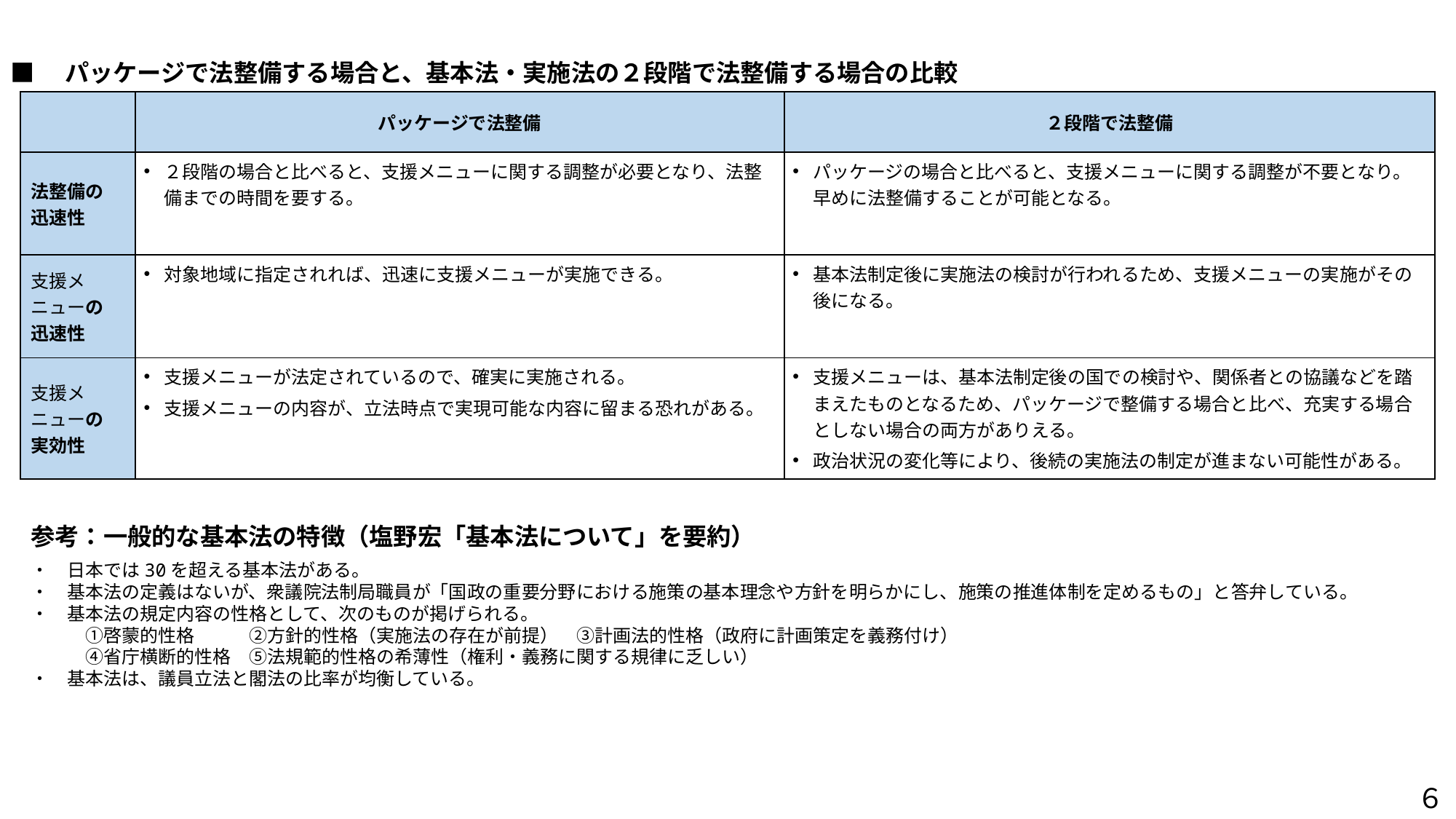

■　パッケージで法整備する場合と、基本法・実施法の２段階で法整備する場合の比較
|  | パッケージで法整備 | ２段階で法整備 |
| --- | --- | --- |
| 法整備の 迅速性 | ２段階の場合と比べると、支援メニューに関する調整が必要となり、法整備までの時間を要する。 | パッケージの場合と比べると、支援メニューに関する調整が不要となり。早めに法整備することが可能となる。 |
| 支援メニューの 迅速性 | 対象地域に指定されれば、迅速に支援メニューが実施できる。 | 基本法制定後に実施法の検討が行われるため、支援メニューの実施がその後になる。 |
| 支援メニューの 実効性 | 支援メニューが法定されているので、確実に実施される。 支援メニューの内容が、立法時点で実現可能な内容に留まる恐れがある。 | 支援メニューは、基本法制定後の国での検討や、関係者との協議などを踏まえたものとなるため、パッケージで整備する場合と比べ、充実する場合としない場合の両方がありえる。 政治状況の変化等により、後続の実施法の制定が進まない可能性がある。 |
参考：一般的な基本法の特徴（塩野宏「基本法について」を要約）
・　日本では30を超える基本法がある。
・　基本法の定義はないが、衆議院法制局職員が「国政の重要分野における施策の基本理念や方針を明らかにし、施策の推進体制を定めるもの」と答弁している。
・　基本法の規定内容の性格として、次のものが掲げられる。
　　　①啓蒙的性格	②方針的性格（実施法の存在が前提）	③計画法的性格（政府に計画策定を義務付け）
　　　④省庁横断的性格	⑤法規範的性格の希薄性（権利・義務に関する規律に乏しい）
・　基本法は、議員立法と閣法の比率が均衡している。
６